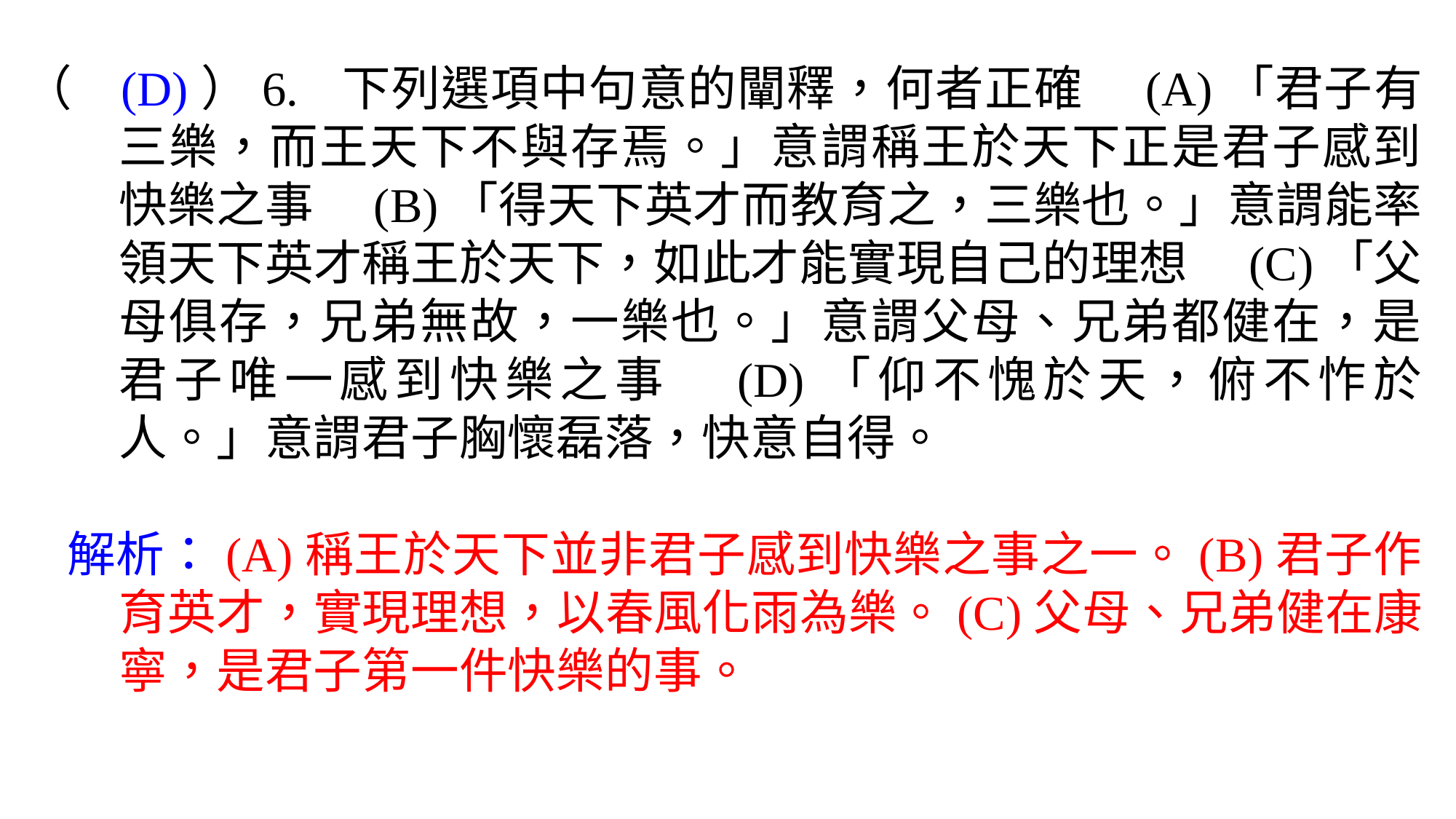

（	(D)）6.	下列選項中句意的闡釋，何者正確　(A)「君子有三樂，而王天下不與存焉。」意謂稱王於天下正是君子感到快樂之事　(B)「得天下英才而教育之，三樂也。」意謂能率領天下英才稱王於天下，如此才能實現自己的理想　(C)「父母俱存，兄弟無故，一樂也。」意謂父母、兄弟都健在，是君子唯一感到快樂之事　(D)「仰不愧於天，俯不怍於人。」意謂君子胸懷磊落，快意自得。

解析：(A)稱王於天下並非君子感到快樂之事之一。(B)君子作育英才，實現理想，以春風化雨為樂。(C)父母、兄弟健在康寧，是君子第一件快樂的事。